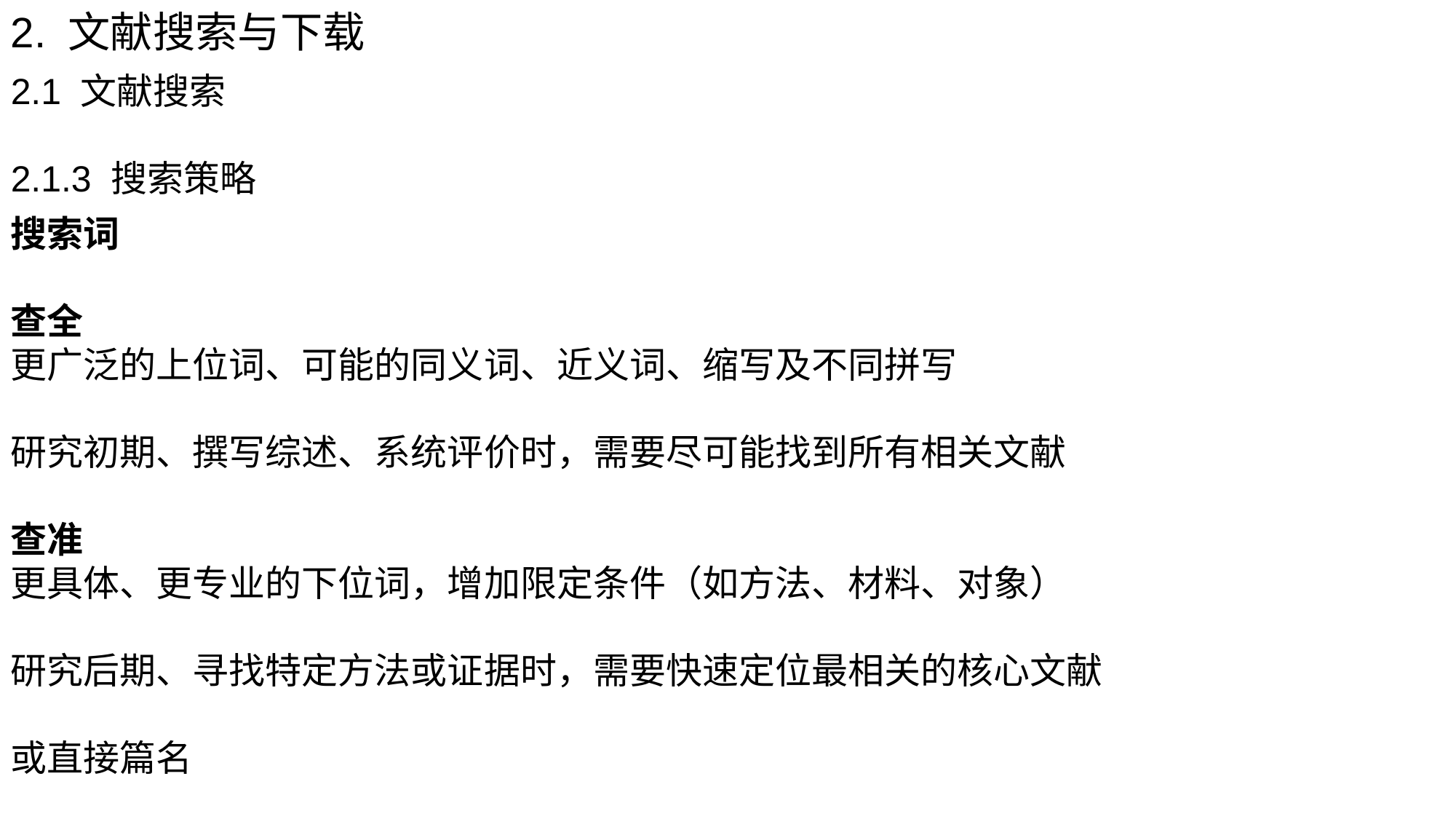

2. 文献搜索与下载
2.1 文献搜索

2.1.3 搜索策略
搜索词

查全
更广泛的上位词、可能的同义词、近义词、缩写及不同拼写

研究初期、撰写综述、系统评价时，需要尽可能找到所有相关文献

查准
更具体、更专业的下位词，增加限定条件（如方法、材料、对象）

研究后期、寻找特定方法或证据时，需要快速定位最相关的核心文献

或直接篇名